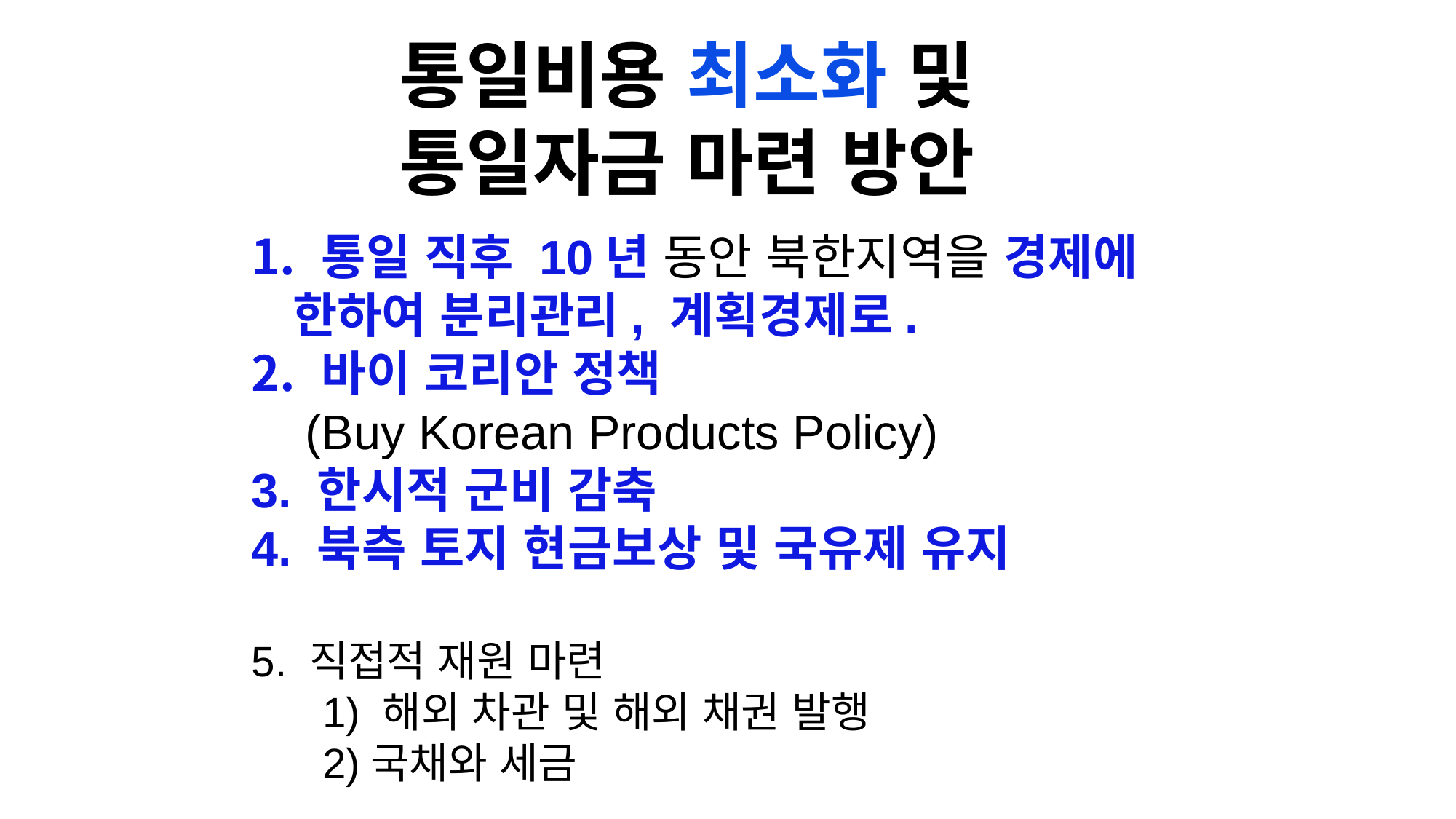

통일비용 최소화 및
통일자금 마련 방안
 통일 직후 10년 동안 북한지역을 경제에 한하여 분리관리, 계획경제로.
 바이 코리안 정책
    (Buy Korean Products Policy)
3. 한시적 군비 감축
4. 북측 토지 현금보상 및 국유제 유지

5. 직접적 재원 마련
      1) 해외 차관 및 해외 채권 발행
      2)국채와 세금